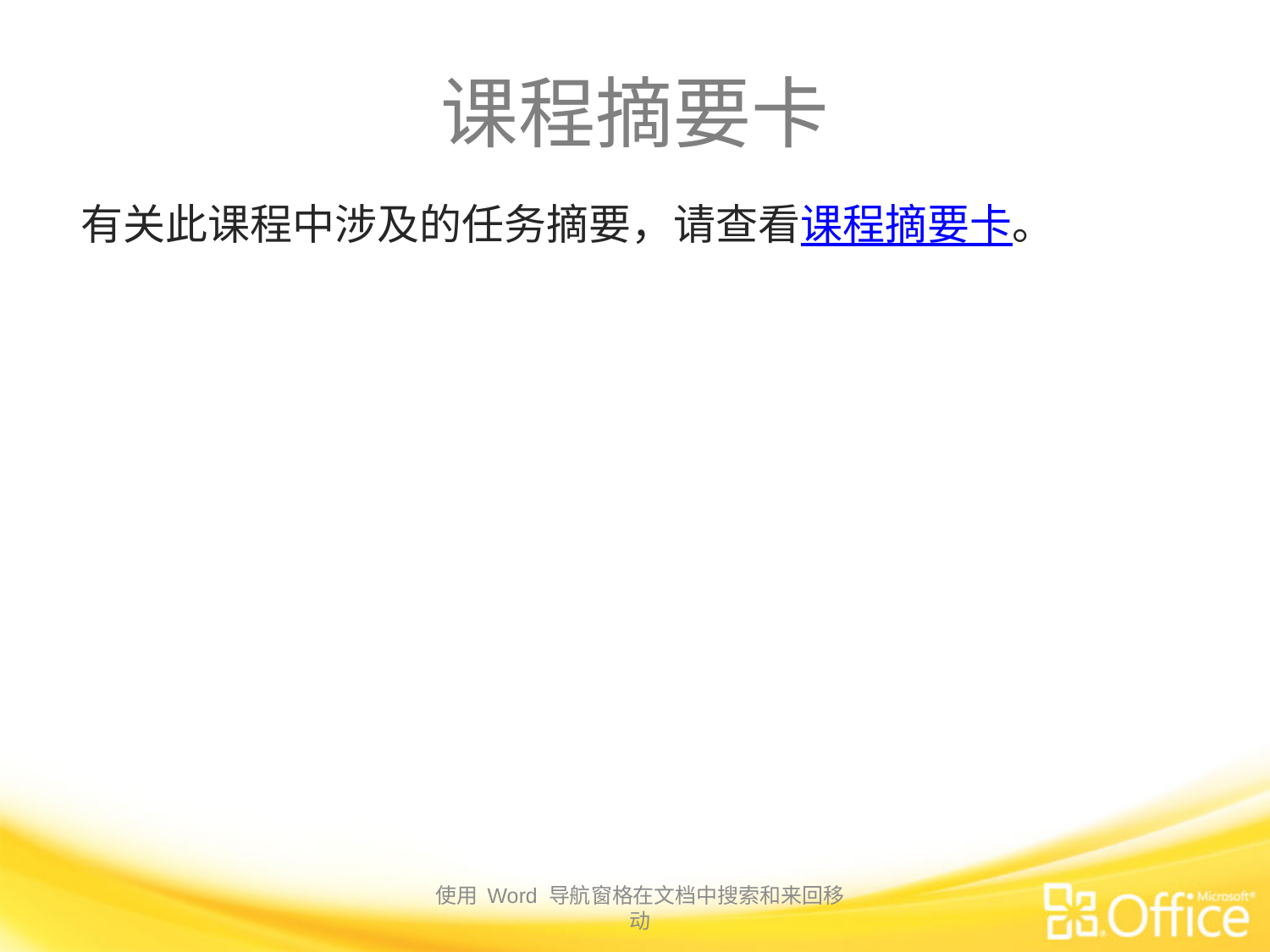

# 课程摘要卡
有关此课程中涉及的任务摘要，请查看课程摘要卡。
使用 Word 导航窗格在文档中搜索和来回移动